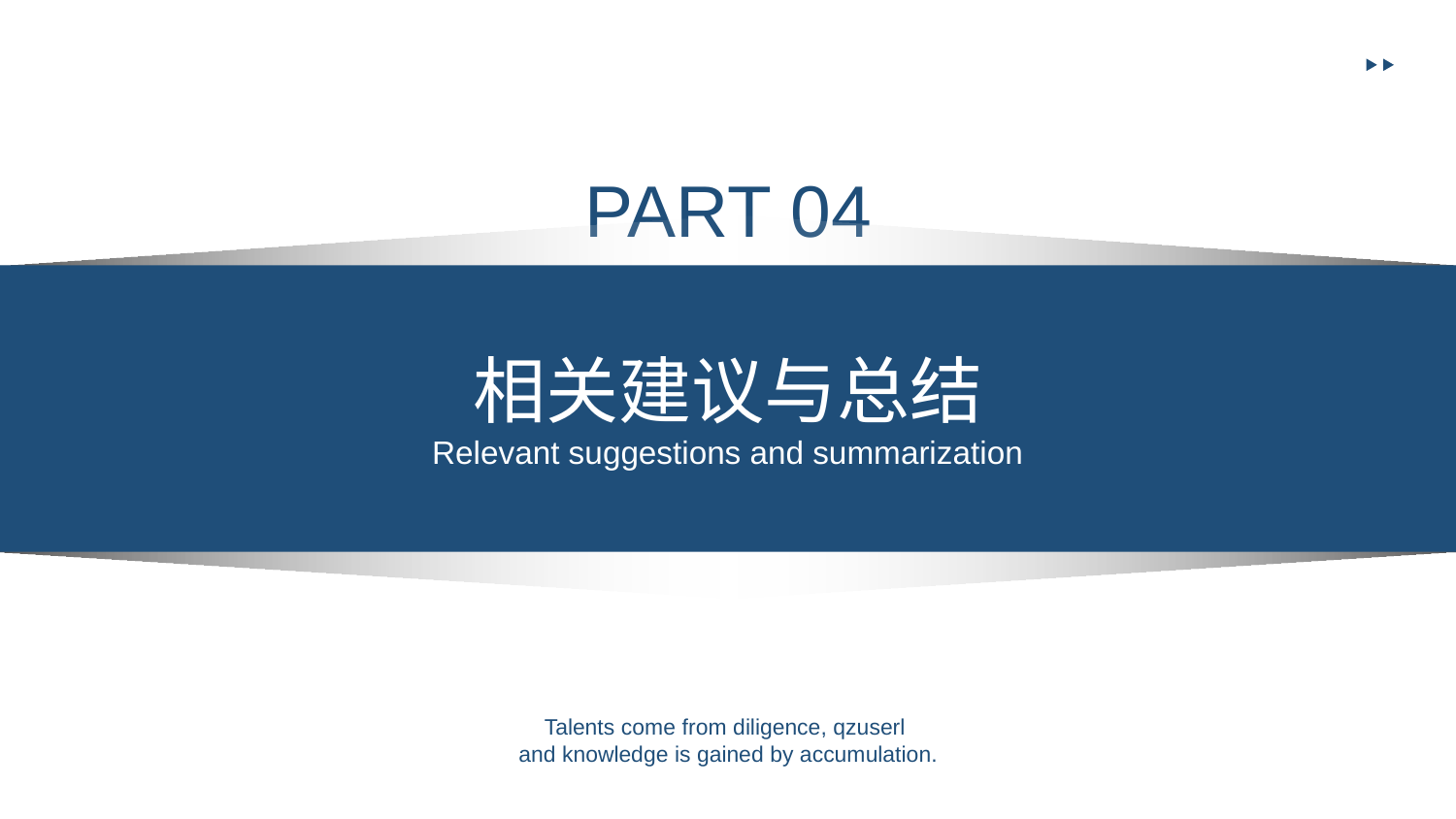

PART 04

相关建议与总结
Relevant suggestions and summarization
Talents come from diligence, qzuserl
and knowledge is gained by accumulation.